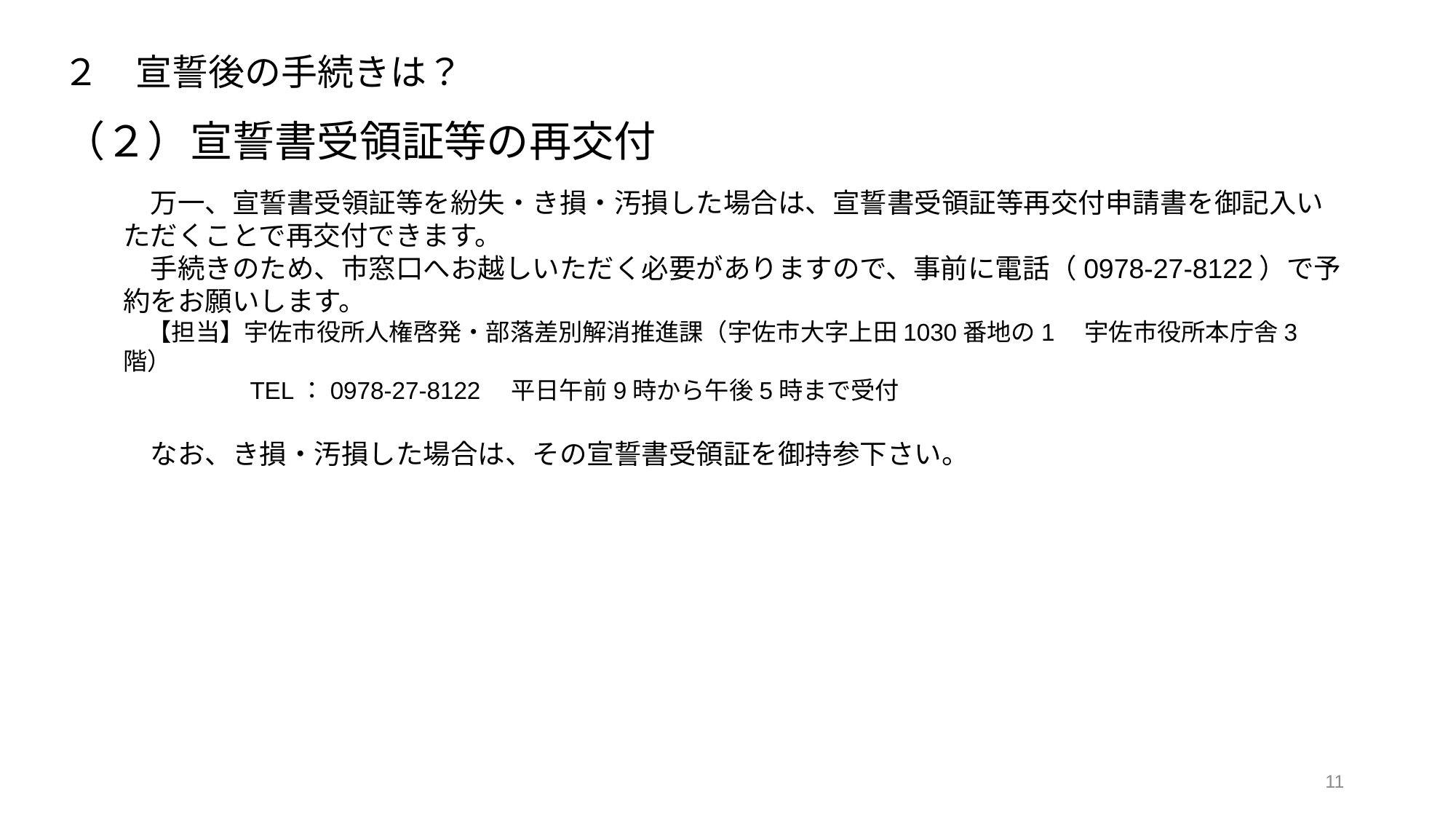

２　宣誓後の手続きは？

（２）宣誓書受領証等の再交付
　万一、宣誓書受領証等を紛失・き損・汚損した場合は、宣誓書受領証等再交付申請書を御記入いただくことで再交付できます。
　手続きのため、市窓口へお越しいただく必要がありますので、事前に電話（0978-27-8122）で予約をお願いします。
　【担当】宇佐市役所人権啓発・部落差別解消推進課（宇佐市大字上田1030番地の1　宇佐市役所本庁舎3階）
　　　　　TEL：0978-27-8122　平日午前9時から午後5時まで受付

　なお、き損・汚損した場合は、その宣誓書受領証を御持参下さい。
11